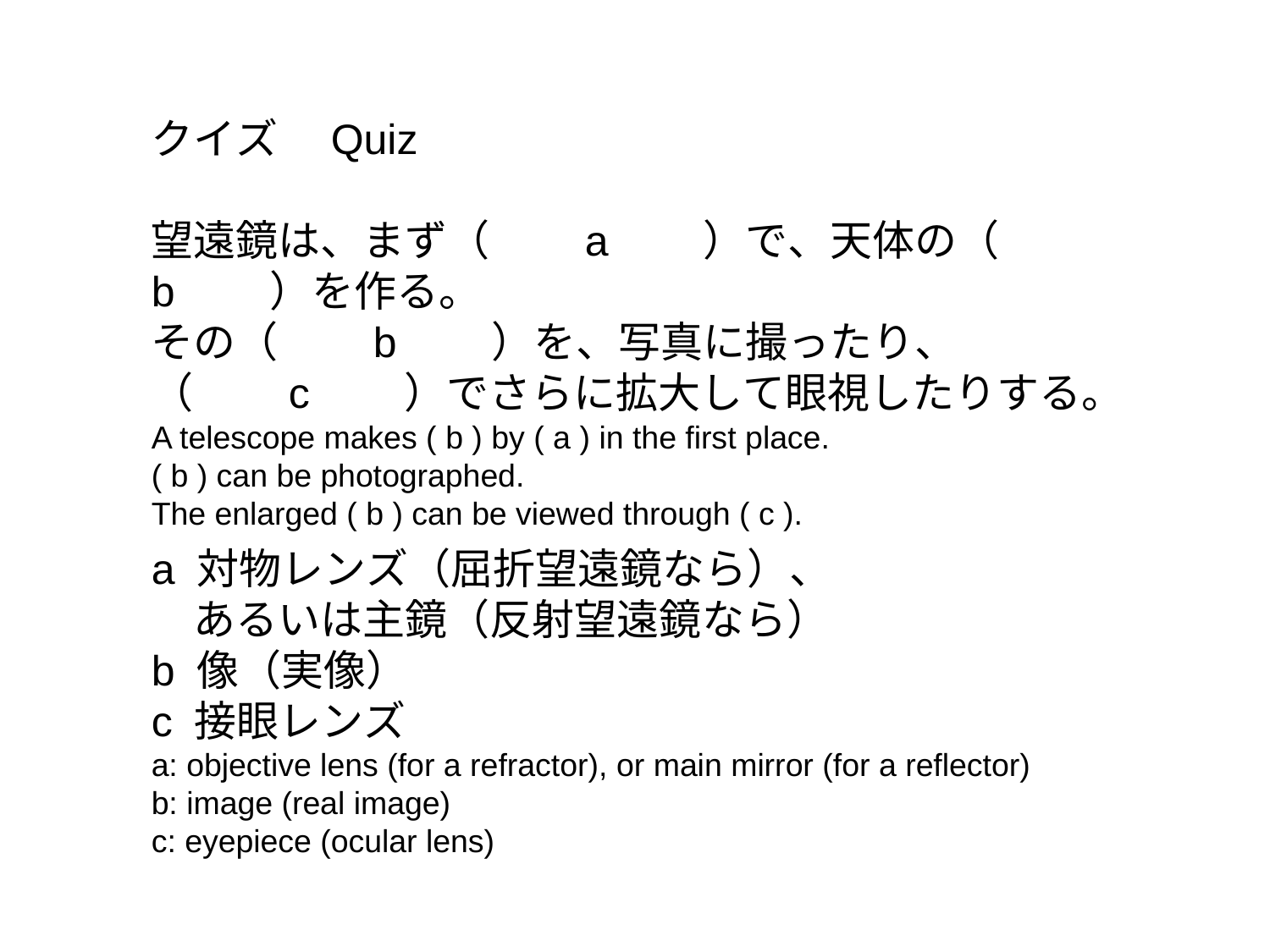

クイズ　Quiz

望遠鏡は、まず（　　a　　）で、天体の（　　b　　）を作る。
その（　　b　　）を、写真に撮ったり、
（　　c　　）でさらに拡大して眼視したりする。
A telescope makes ( b ) by ( a ) in the first place.
( b ) can be photographed.
The enlarged ( b ) can be viewed through ( c ).
a 対物レンズ（屈折望遠鏡なら）、
　あるいは主鏡（反射望遠鏡なら）
b 像（実像）
c 接眼レンズ
a: objective lens (for a refractor), or main mirror (for a reflector)
b: image (real image)
c: eyepiece (ocular lens)